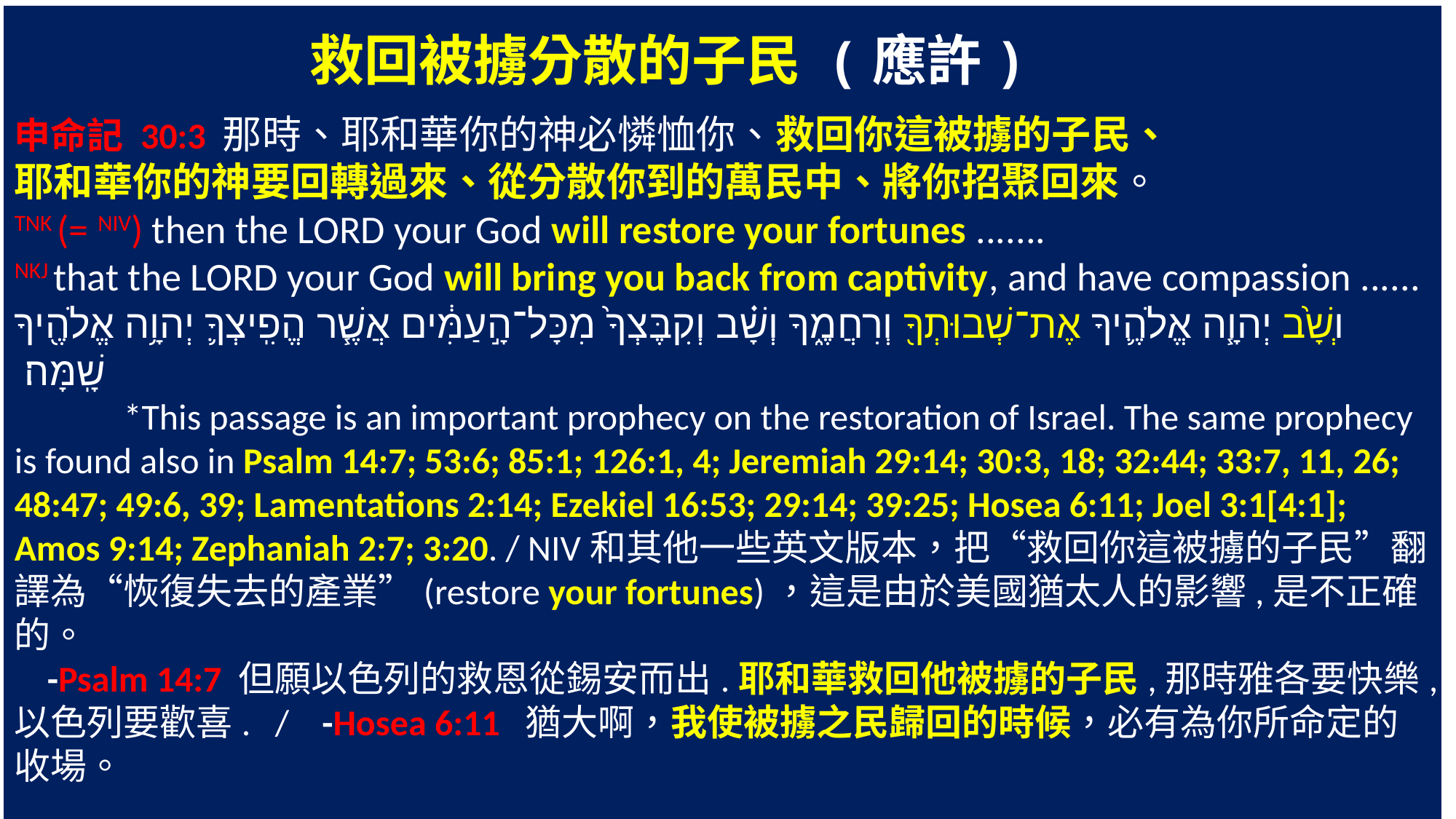

救回被擄分散的子民 (應許)

申命記 30:3 那時、耶和華你的神必憐恤你、救回你這被擄的子民、
耶和華你的神要回轉過來、從分散你到的萬民中、將你招聚回來。
TNK (= NIV) then the LORD your God will restore your fortunes .......
NKJ that the LORD your God will bring you back from captivity, and have compassion ......
‎וְשָׁ֙ב יְהוָ֧ה אֱלֹהֶ֛יךָ אֶת־שְׁבוּתְךָ֖ וְרִחֲמֶ֑ךָ וְשָׁ֗ב וְקִבֶּצְךָ֙ מִכָּל־הָ֣עַמִּ֔ים אֲשֶׁ֧ר הֱפִֽיצְךָ֛ יְהוָ֥ה אֱלֹהֶ֖יךָ שָֽׁמָּה׃
	*This passage is an important prophecy on the restoration of Israel. The same prophecy is found also in Psalm 14:7; 53:6; 85:1; 126:1, 4; Jeremiah 29:14; 30:3, 18; 32:44; 33:7, 11, 26; 48:47; 49:6, 39; Lamentations 2:14; Ezekiel 16:53; 29:14; 39:25; Hosea 6:11; Joel 3:1[4:1]; Amos 9:14; Zephaniah 2:7; 3:20. / NIV和其他一些英文版本，把“救回你這被擄的子民”翻譯為“恢復失去的產業”(restore your fortunes)，這是由於美國猶太人的影響,是不正確的。
    -Psalm 14:7 但願以色列的救恩從錫安而出.耶和華救回他被擄的子民,那時雅各要快樂,以色列要歡喜.   /    -Hosea 6:11  猶大啊，我使被擄之民歸回的時候，必有為你所命定的收場。